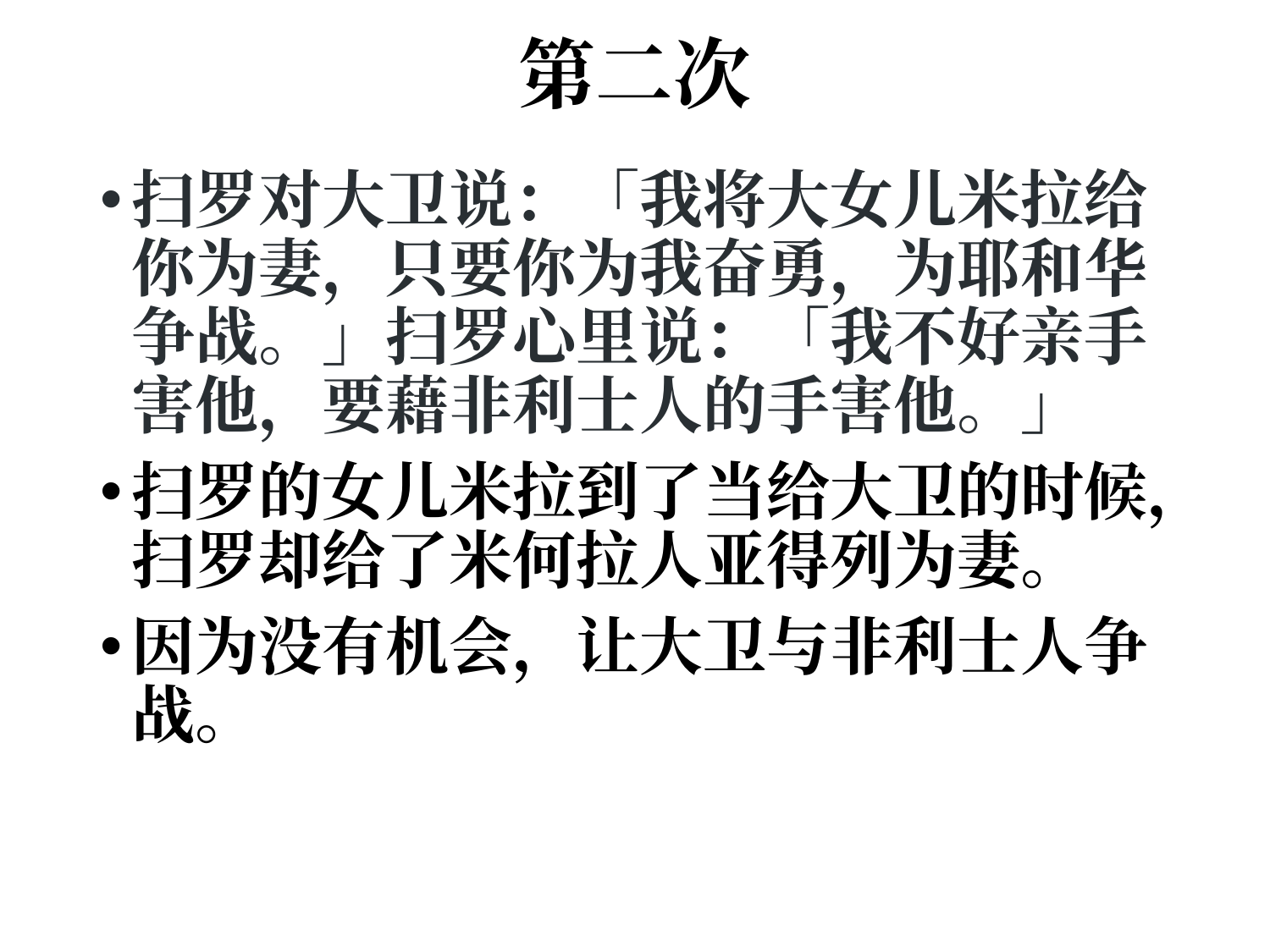

# 第二次
扫罗对大卫说：「我将大女儿米拉给你为妻，只要你为我奋勇，为耶和华争战。」扫罗心里说：「我不好亲手害他，要藉非利士人的手害他。」
扫罗的女儿米拉到了当给大卫的时候，扫罗却给了米何拉人亚得列为妻。
因为没有机会，让大卫与非利士人争战。